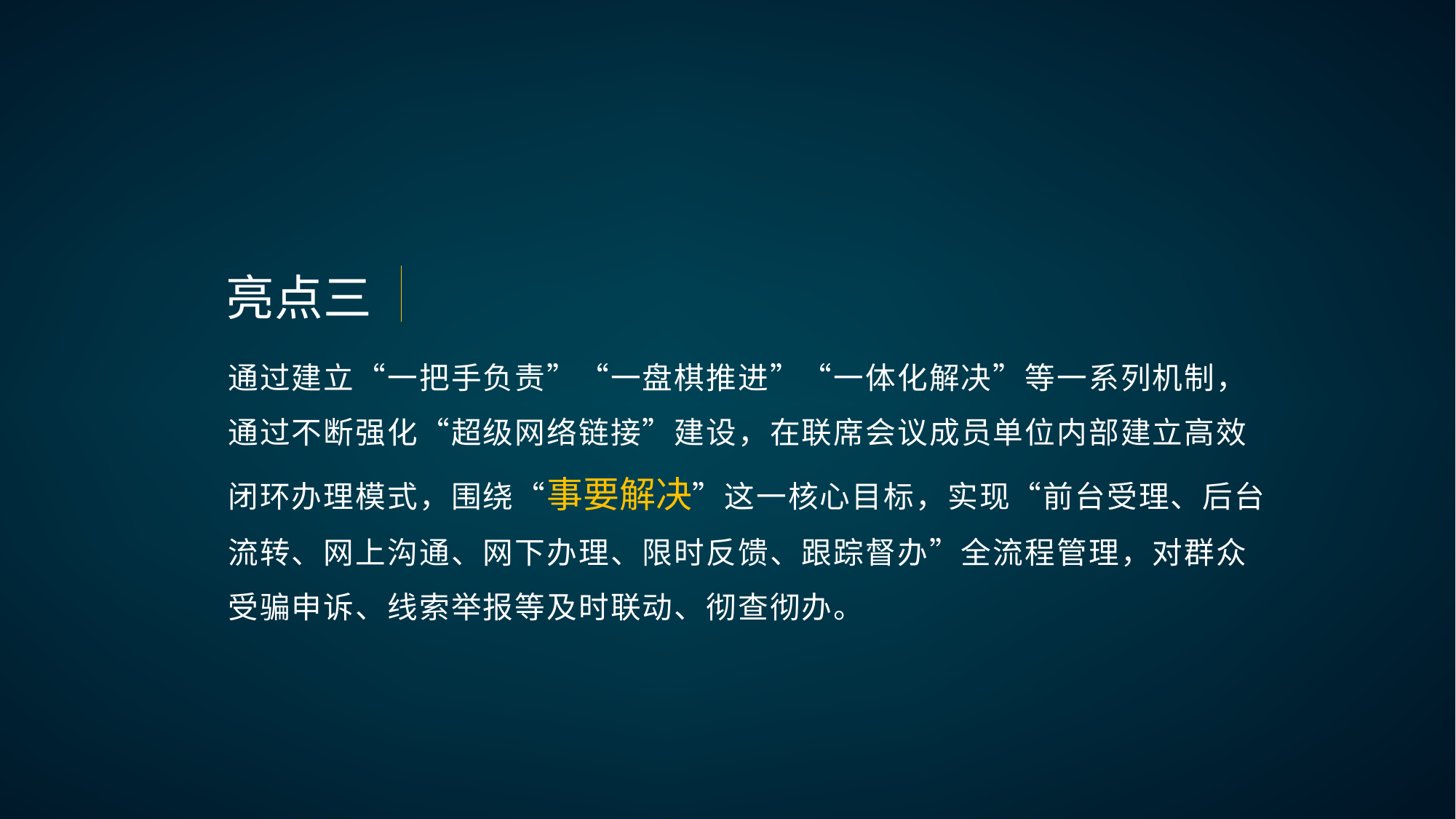

亮点三
通过建立“一把手负责”“一盘棋推进”“一体化解决”等一系列机制，通过不断强化“超级网络链接”建设，在联席会议成员单位内部建立高效闭环办理模式，围绕“事要解决”这一核心目标，实现“前台受理、后台流转、网上沟通、网下办理、限时反馈、跟踪督办”全流程管理，对群众受骗申诉、线索举报等及时联动、彻查彻办。